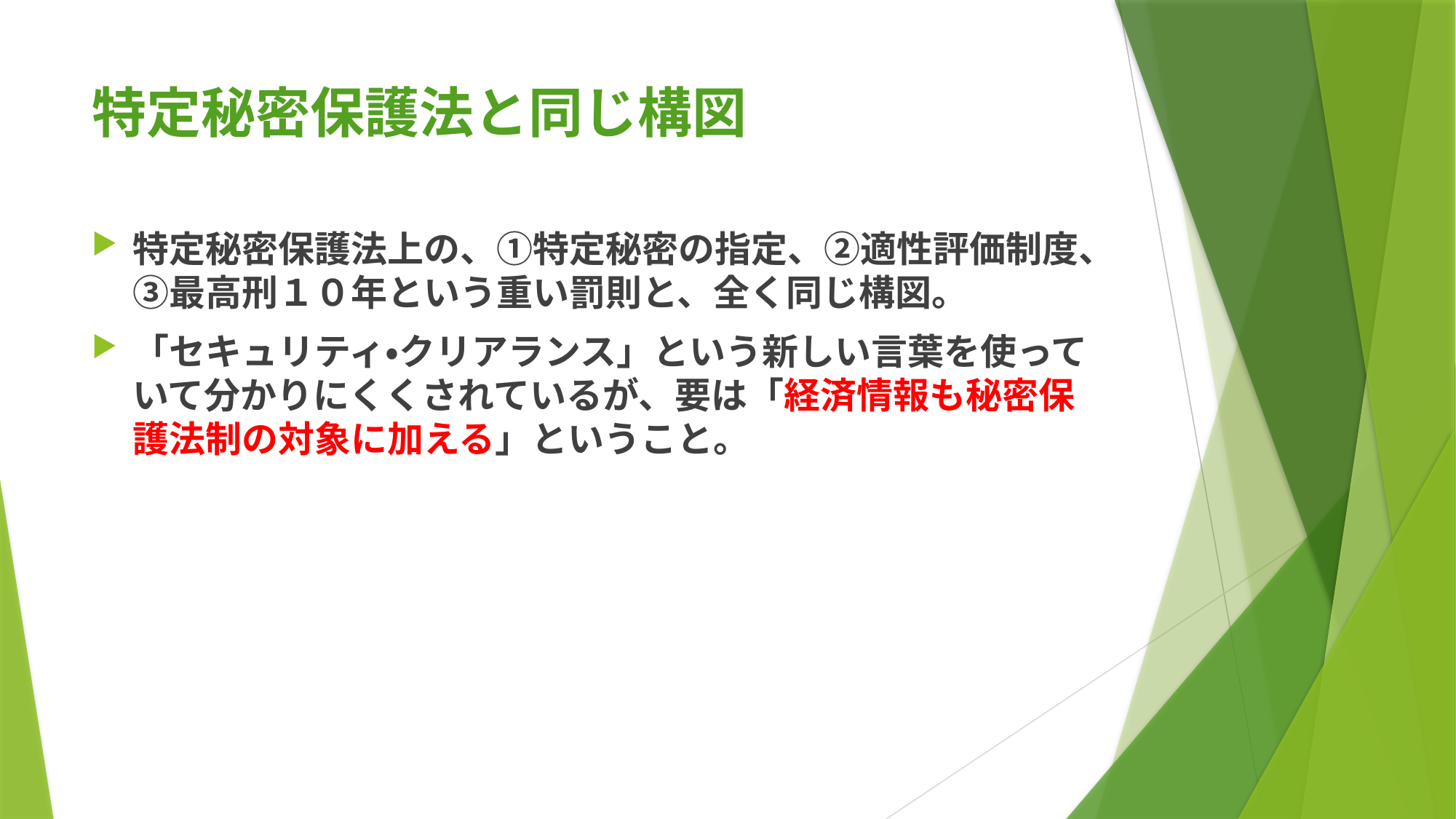

# 特定秘密保護法と同じ構図
特定秘密保護法上の、①特定秘密の指定、②適性評価制度、③最高刑１０年という重い罰則と、全く同じ構図。
「セキュリティ・クリアランス」という新しい言葉を使っていて分かりにくくされているが、要は「経済情報も秘密保護法制の対象に加える」ということ。
21